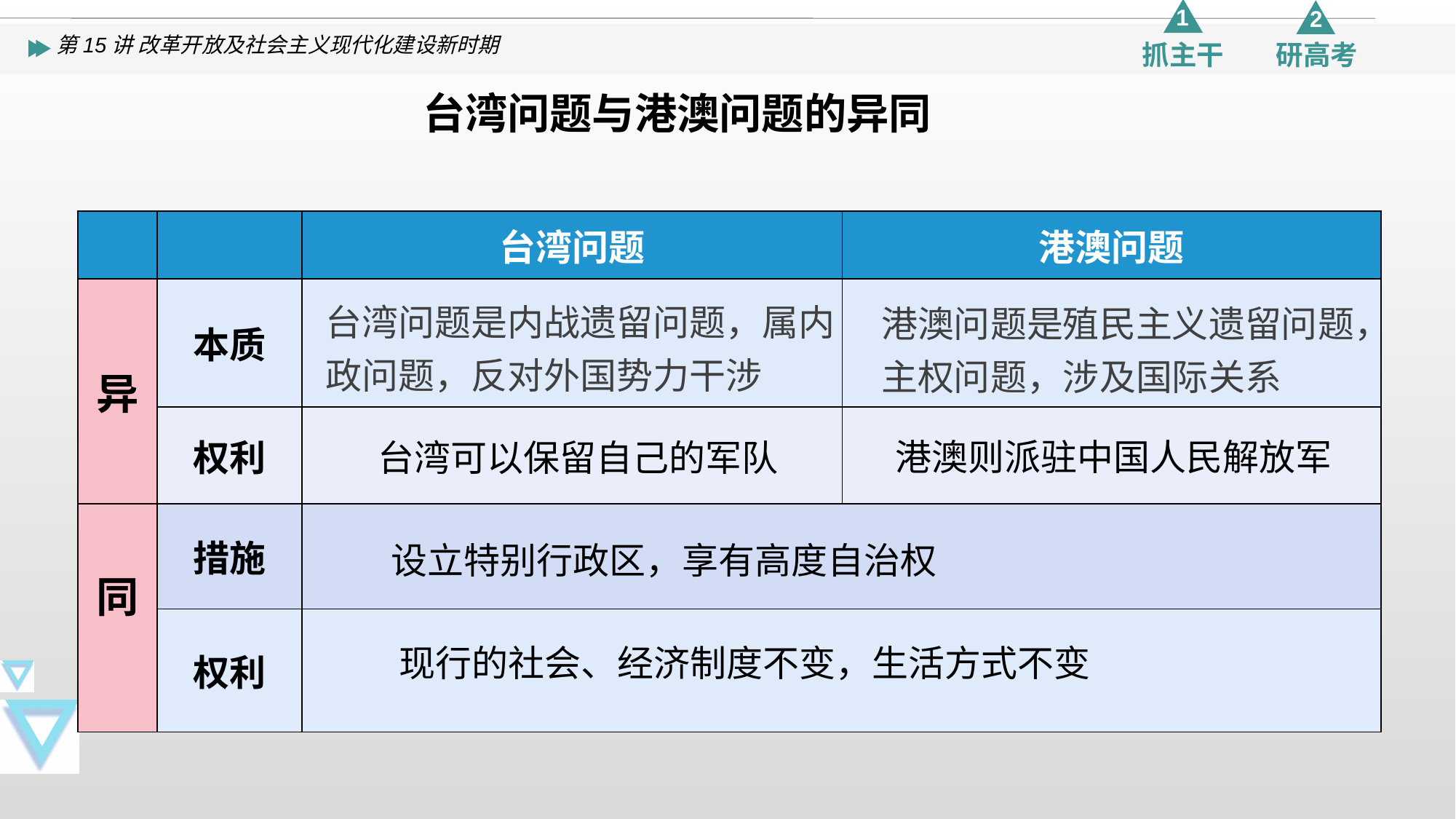

台湾问题与港澳问题的异同
|  |  | 台湾问题 | 港澳问题 |
| --- | --- | --- | --- |
| 异 | 本质 |  |  |
|  | 权利 |  |  |
| 同 | 措施 |  |  |
|  | 权利 |  |  |
台湾问题是内战遗留问题，属内政问题，反对外国势力干涉
港澳问题是殖民主义遗留问题，主权问题，涉及国际关系
港澳则派驻中国人民解放军
台湾可以保留自己的军队
设立特别行政区，享有高度自治权
现行的社会、经济制度不变，生活方式不变